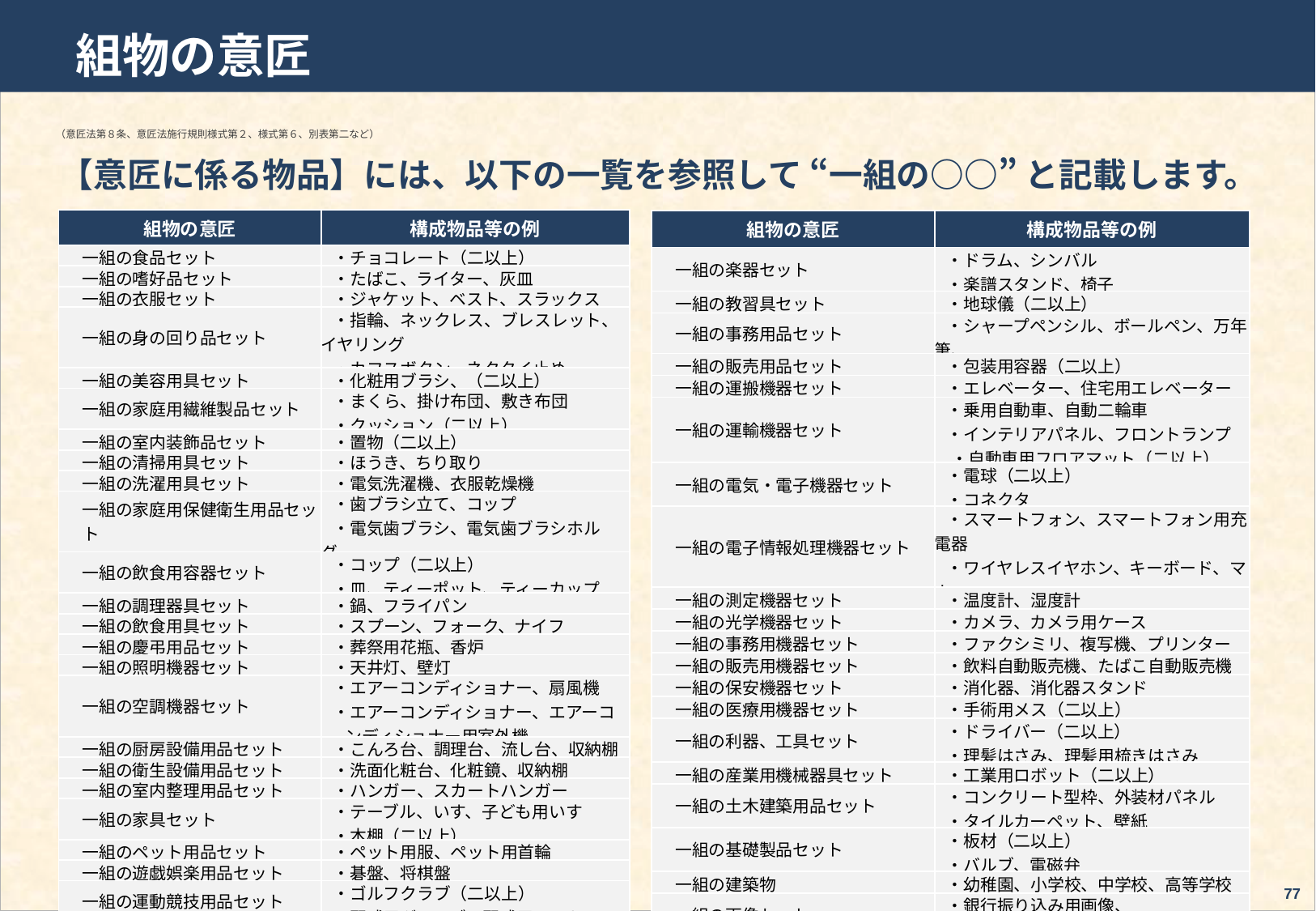

組物の意匠
（意匠法第８条、意匠法施行規則様式第２、様式第６、別表第二など）
【意匠に係る物品】には、以下の一覧を参照して “一組の○○” と記載します。
| 組物の意匠 | 構成物品等の例 |
| --- | --- |
| 一組の食品セット | ・チョコレート（二以上） |
| 一組の嗜好品セット | ・たばこ、ライター、灰皿 |
| 一組の衣服セット | ・ジャケット、ベスト、スラックス |
| 一組の身の回り品セット | ・指輪、ネックレス、ブレスレット、イヤリング ・カフスボタン、ネクタイ止め |
| 一組の美容用具セット | ・化粧用ブラシ、（二以上） |
| 一組の家庭用繊維製品セット | ・まくら、掛け布団、敷き布団 ・クッション（二以上） |
| 一組の室内装飾品セット | ・置物（二以上） |
| 一組の清掃用具セット | ・ほうき、ちり取り |
| 一組の洗濯用具セット | ・電気洗濯機、衣服乾燥機 |
| 一組の家庭用保健衛生用品セット | ・歯ブラシ立て、コップ ・電気歯ブラシ、電気歯ブラシホルダー |
| 一組の飲食用容器セット | ・コップ（二以上） ・皿、ティーポット、ティーカップ |
| 一組の調理器具セット | ・鍋、フライパン |
| 一組の飲食用具セット | ・スプーン、フォーク、ナイフ |
| 一組の慶弔用品セット | ・葬祭用花瓶、香炉 |
| 一組の照明機器セット | ・天井灯、壁灯 |
| 一組の空調機器セット | ・エアーコンディショナー、扇風機 ・エアーコンディショナー、エアーコンディショナー用室外機 |
| 一組の厨房設備用品セット | ・こんろ台、調理台、流し台、収納棚 |
| 一組の衛生設備用品セット | ・洗面化粧台、化粧鏡、収納棚 |
| 一組の室内整理用品セット | ・ハンガー、スカートハンガー |
| 一組の家具セット | ・テーブル、いす、子ども用いす ・本棚（二以上） |
| 一組のペット用品セット | ・ペット用服、ペット用首輪 |
| 一組の遊戯娯楽用品セット | ・碁盤、将棋盤 |
| 一組の運動競技用品セット | ・ゴルフクラブ（二以上） ・野球用グローブ、野球用ミット |
| 組物の意匠 | 構成物品等の例 |
| --- | --- |
| 一組の楽器セット | ・ドラム、シンバル ・楽譜スタンド、椅子 |
| 一組の教習具セット | ・地球儀（二以上） |
| 一組の事務用品セット | ・シャープペンシル、ボールペン、万年筆、 |
| 一組の販売用品セット | ・包装用容器（二以上） |
| 一組の運搬機器セット | ・エレベーター、住宅用エレベーター |
| 一組の運輸機器セット | ・乗用自動車、自動二輪車 ・インテリアパネル、フロントランプ 　・自動車用フロアマット（二以上） |
| 一組の電気・電子機器セット | ・電球（二以上） ・コネクタ |
| 一組の電子情報処理機器セット | ・スマートフォン、スマートフォン用充電器 ・ワイヤレスイヤホン、キーボード、マウス |
| 一組の測定機器セット | ・温度計、湿度計 |
| 一組の光学機器セット | ・カメラ、カメラ用ケース |
| 一組の事務用機器セット | ・ファクシミリ、複写機、プリンター |
| 一組の販売用機器セット | ・飲料自動販売機、たばこ自動販売機 |
| 一組の保安機器セット | ・消化器、消化器スタンド |
| 一組の医療用機器セット | ・手術用メス（二以上） |
| 一組の利器、工具セット | ・ドライバー（二以上） ・理髪はさみ、理髪用梳きはさみ |
| 一組の産業用機械器具セット | ・工業用ロボット（二以上） |
| 一組の土木建築用品セット | ・コンクリート型枠、外装材パネル ・タイルカーペット、壁紙 |
| 一組の基礎製品セット | ・板材（二以上） ・バルブ、電磁弁 |
| 一組の建築物 | ・幼稚園、小学校、中学校、高等学校 |
| 一組の画像セット | ・銀行振り込み用画像、 現金預け払い機操作用画像 |
77